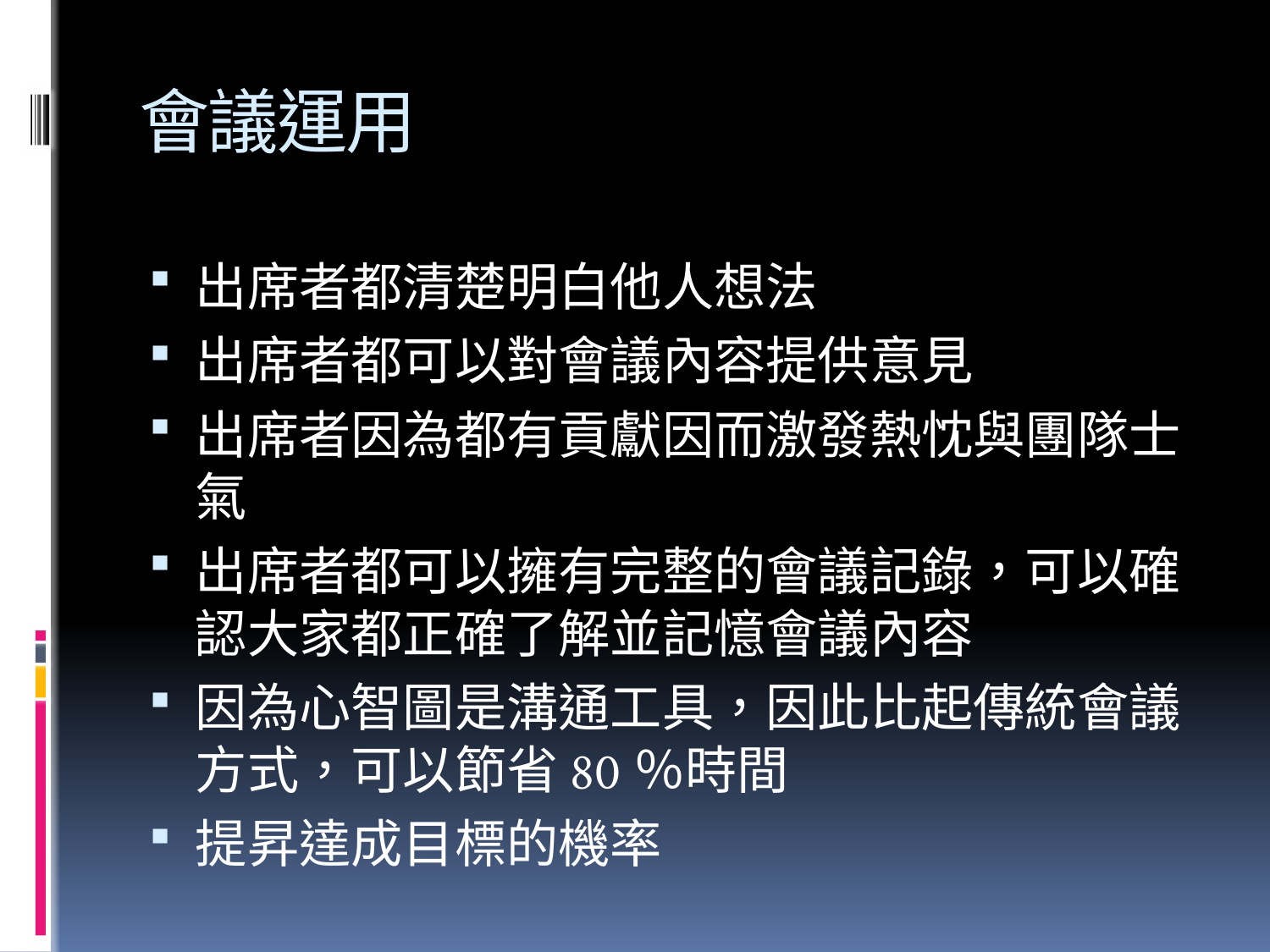

# 會議運用
出席者都清楚明白他人想法
出席者都可以對會議內容提供意見
出席者因為都有貢獻因而激發熱忱與團隊士氣
出席者都可以擁有完整的會議記錄，可以確認大家都正確了解並記憶會議內容
因為心智圖是溝通工具，因此比起傳統會議方式，可以節省80％時間
提昇達成目標的機率